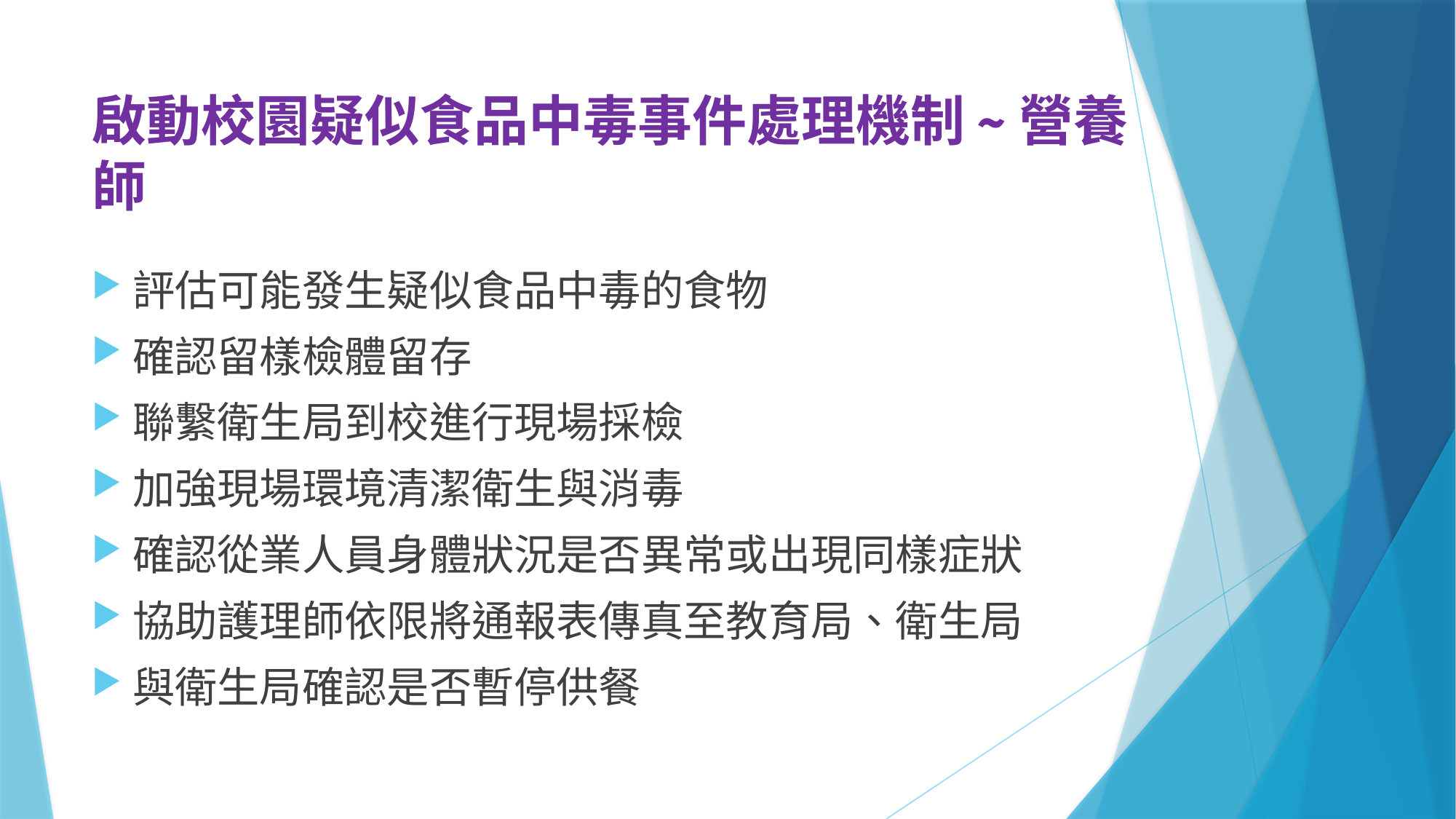

# 啟動校園疑似食品中毒事件處理機制~營養師
評估可能發生疑似食品中毒的食物
確認留樣檢體留存
聯繫衛生局到校進行現場採檢
加強現場環境清潔衛生與消毒
確認從業人員身體狀況是否異常或出現同樣症狀
協助護理師依限將通報表傳真至教育局、衛生局
與衛生局確認是否暫停供餐